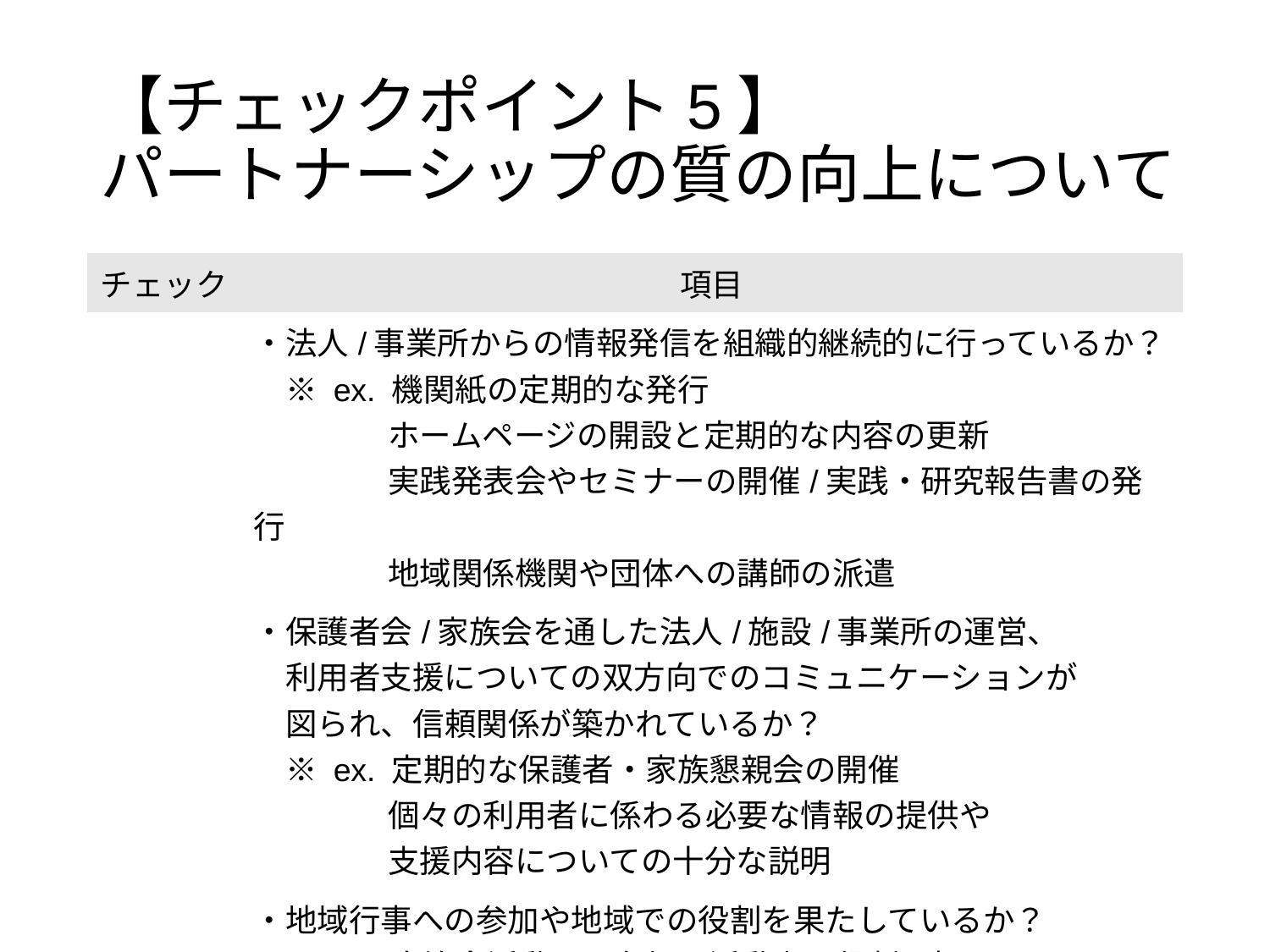

# 【チェックポイント5】 パートナーシップの質の向上について
| チェック | 項目 |
| --- | --- |
|  | ・法人/事業所からの情報発信を組織的継続的に行っているか？ 　※ ex. 機関紙の定期的な発行 　　　　 ホームページの開設と定期的な内容の更新 　　　　 実践発表会やセミナーの開催/実践・研究報告書の発行 　　　　 地域関係機関や団体への講師の派遣 |
|  | ・保護者会/家族会を通した法人/施設/事業所の運営、 　利用者支援についての双方向でのコミュニケーションが 　図られ、信頼関係が築かれているか？ 　※ ex. 定期的な保護者・家族懇親会の開催 　　　　 個々の利用者に係わる必要な情報の提供や 　　　　 支援内容についての十分な説明 |
|  | ・地域行事への参加や地域での役割を果たしているか？ 　※ ex. 自治会活動への参加と活動上の役割を担うこと |